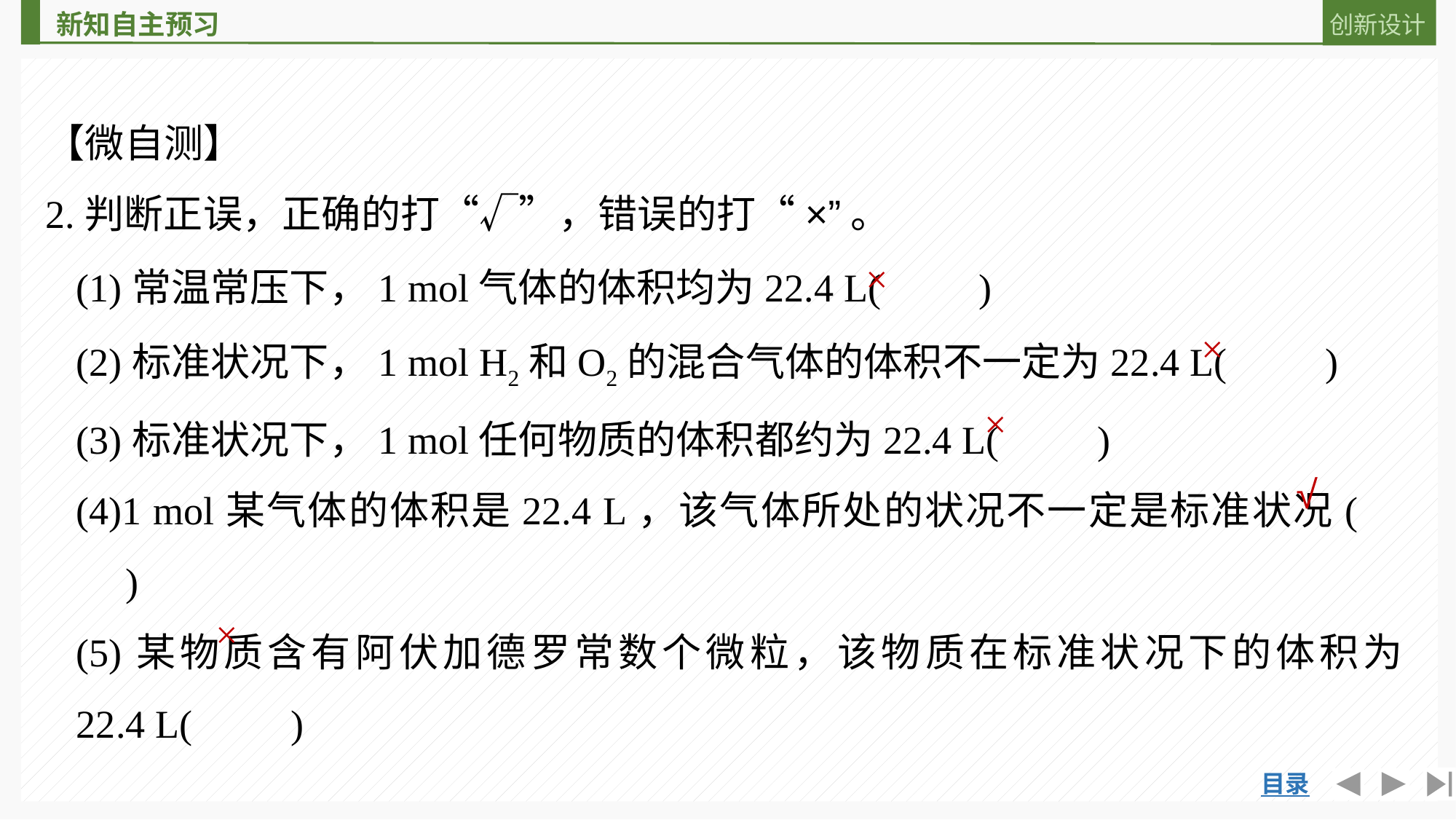

【微自测】
2.判断正误，正确的打“√”，错误的打“×”。
(1)常温常压下，1 mol气体的体积均为22.4 L(　　)
(2)标准状况下，1 mol H2和O2的混合气体的体积不一定为22.4 L(　　)
(3)标准状况下，1 mol任何物质的体积都约为22.4 L(　　)
(4)1 mol某气体的体积是22.4 L，该气体所处的状况不一定是标准状况(　　)
(5)某物质含有阿伏加德罗常数个微粒，该物质在标准状况下的体积为
22.4 L(　　)
×
×
×
√
×